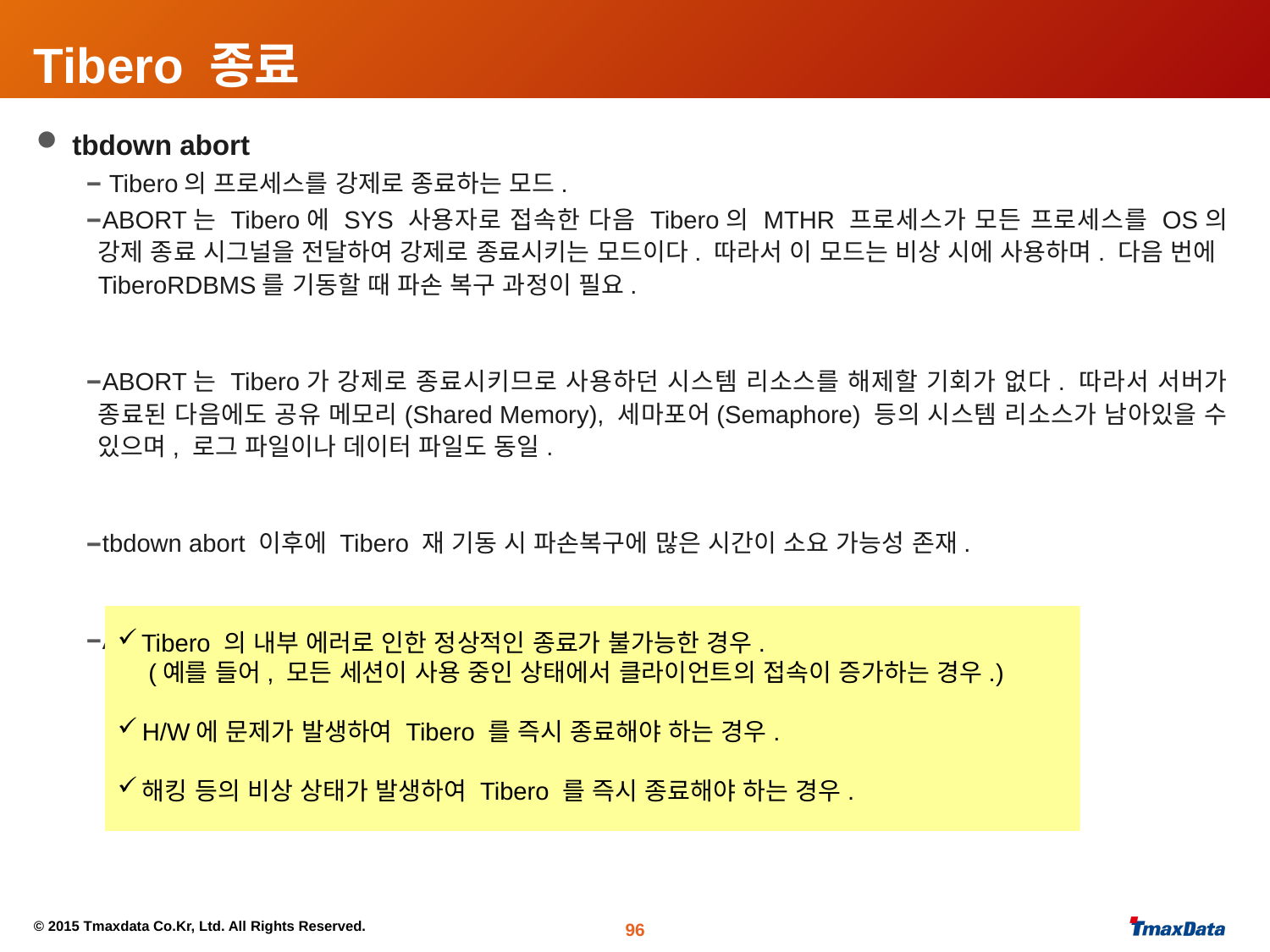

# Tibero 종료
 tbdown abort
 Tibero의 프로세스를 강제로 종료하는 모드.
ABORT는 Tibero에 SYS 사용자로 접속한 다음 Tibero의 MTHR 프로세스가 모든 프로세스를 OS의 강제 종료 시그널을 전달하여 강제로 종료시키는 모드이다. 따라서 이 모드는 비상 시에 사용하며. 다음 번에 TiberoRDBMS를 기동할 때 파손 복구 과정이 필요.

ABORT는 Tibero가 강제로 종료시키므로 사용하던 시스템 리소스를 해제할 기회가 없다. 따라서 서버가 종료된 다음에도 공유 메모리(Shared Memory), 세마포어(Semaphore) 등의 시스템 리소스가 남아있을 수 있으며, 로그 파일이나 데이터 파일도 동일.

tbdown abort 이후에 Tibero 재 기동 시 파손복구에 많은 시간이 소요 가능성 존재.

ABORT 는 다음과 같은 상황에서만 사용하도록 권장.

Tibero 의 내부 에러로 인한 정상적인 종료가 불가능한 경우.
 (예를 들어, 모든 세션이 사용 중인 상태에서 클라이언트의 접속이 증가하는 경우.)
H/W에 문제가 발생하여 Tibero 를 즉시 종료해야 하는 경우.
해킹 등의 비상 상태가 발생하여 Tibero 를 즉시 종료해야 하는 경우.